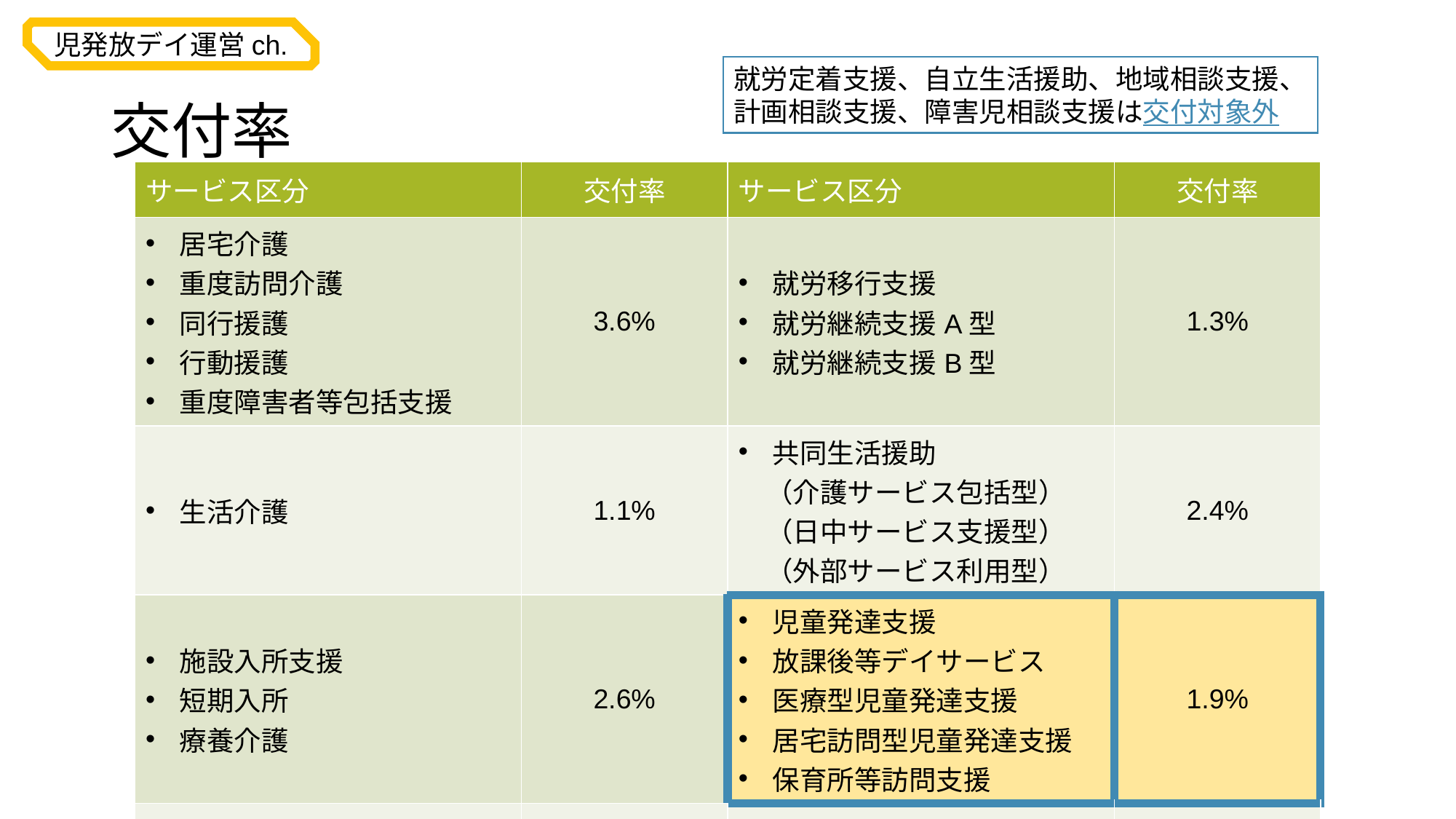

就労定着支援、自立生活援助、地域相談支援、
計画相談支援、障害児相談支援は交付対象外
# 交付率
| サービス区分 | 交付率 | サービス区分 | 交付率 |
| --- | --- | --- | --- |
| 居宅介護 重度訪問介護 同行援護 行動援護 重度障害者等包括支援 | 3.6% | 就労移行支援 就労継続支援A型 就労継続支援B型 | 1.3% |
| 生活介護 | 1.1% | 共同生活援助 　（介護サービス包括型） 　（日中サービス支援型） 　（外部サービス利用型） | 2.4% |
| 施設入所支援 短期入所 療養介護 | 2.6% | 児童発達支援 放課後等デイサービス 医療型児童発達支援 居宅訪問型児童発達支援 保育所等訪問支援 | 1.9% |
| 自律訓練 　（機能訓練）（生活訓練） | 1.7% | 福祉型障害児入所施設 医療型障害児入所施設 | 3.5% |